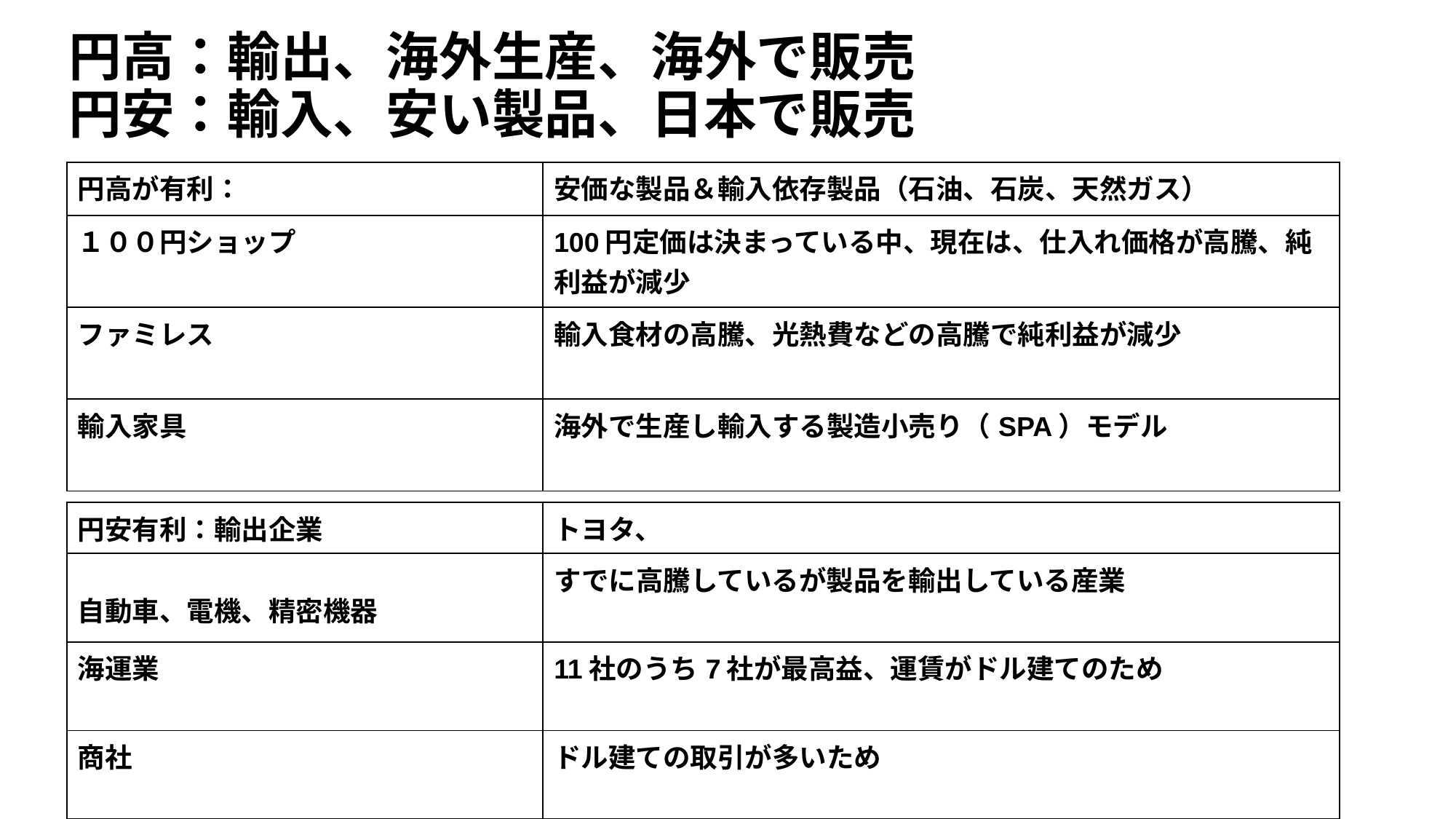

# 円高：輸出、海外生産、海外で販売 円安：輸入、安い製品、日本で販売
| 円高が有利： | 安価な製品＆輸入依存製品（石油、石炭、天然ガス） |
| --- | --- |
| １００円ショップ | 100円定価は決まっている中、現在は、仕入れ価格が高騰、純利益が減少 |
| ファミレス | 輸入食材の高騰、光熱費などの高騰で純利益が減少 |
| 輸入家具 | 海外で生産し輸入する製造小売り（SPA）モデル |
| 円安有利：輸出企業 | トヨタ、 |
| --- | --- |
| 自動車、電機、精密機器 | すでに高騰しているが製品を輸出している産業 |
| 海運業 | 11社のうち7社が最高益、運賃がドル建てのため |
| 商社 | ドル建ての取引が多いため |